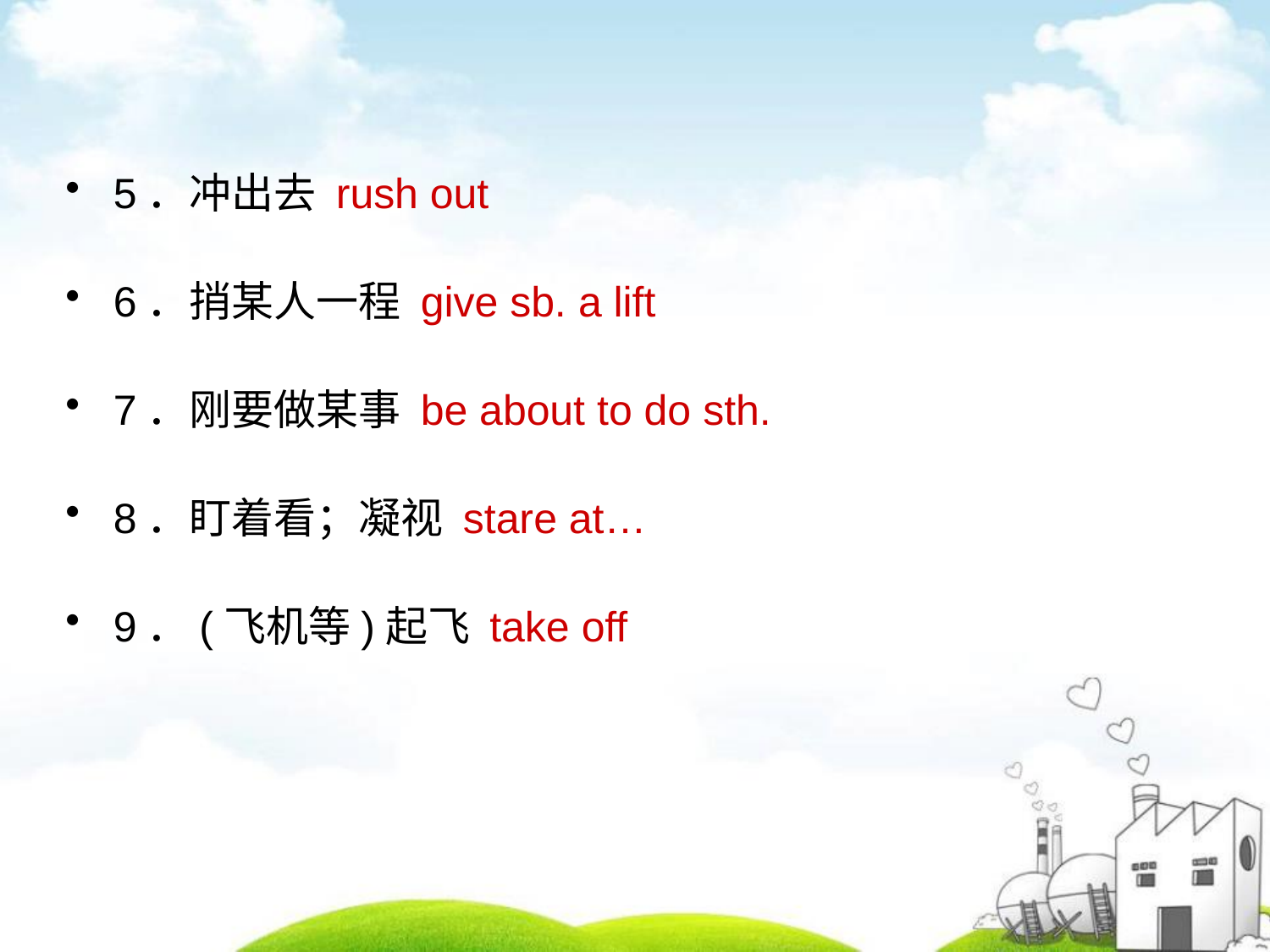

5．冲出去 rush out

6．捎某人一程 give sb. a lift

7．刚要做某事 be about to do sth.

8．盯着看；凝视 stare at…

9．(飞机等)起飞 take off